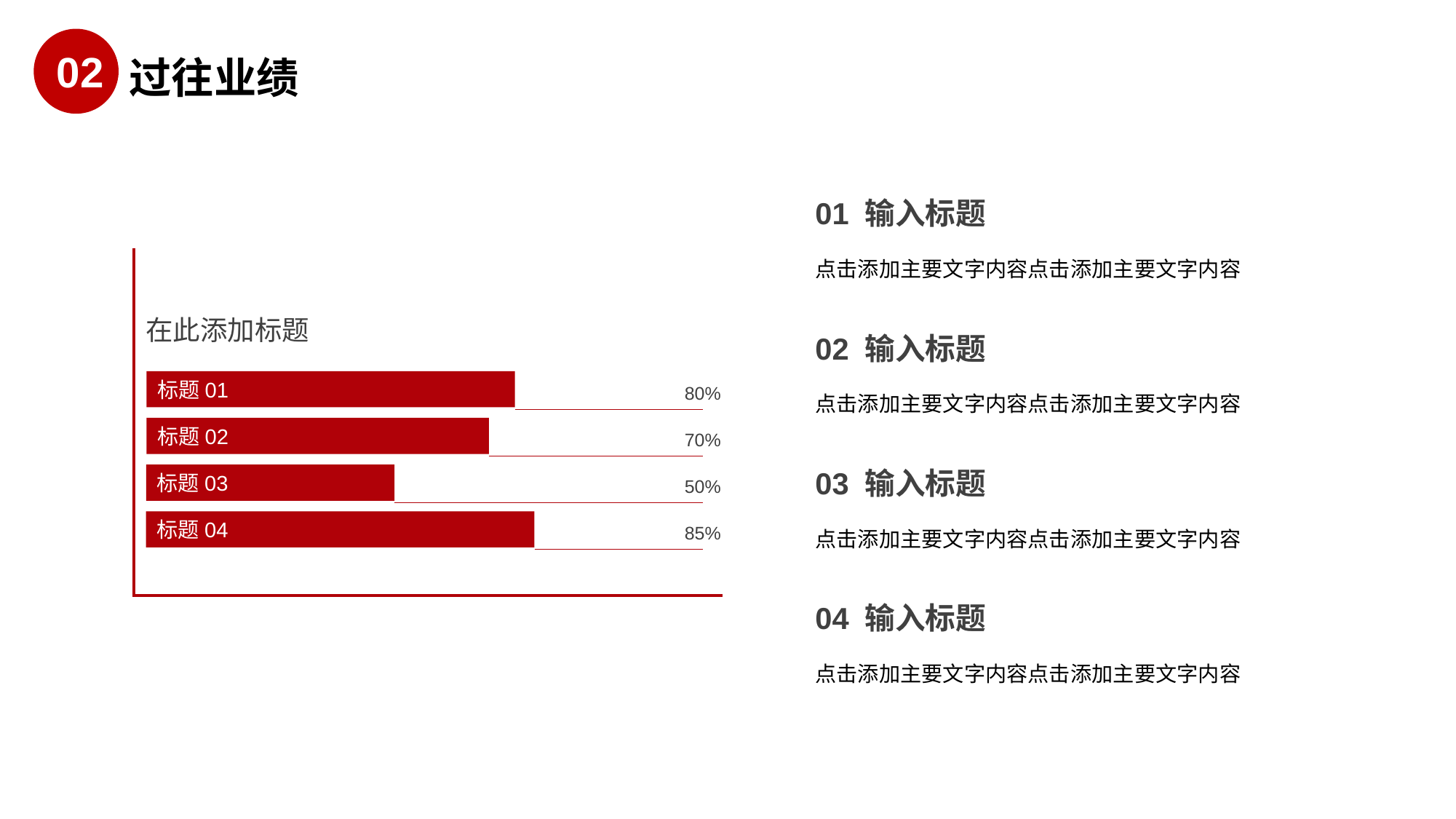

01 输入标题
点击添加主要文字内容点击添加主要文字内容
在此添加标题
标题01
80%
标题02
70%
标题03
50%
标题04
85%
02 输入标题
点击添加主要文字内容点击添加主要文字内容
03 输入标题
点击添加主要文字内容点击添加主要文字内容
04 输入标题
点击添加主要文字内容点击添加主要文字内容